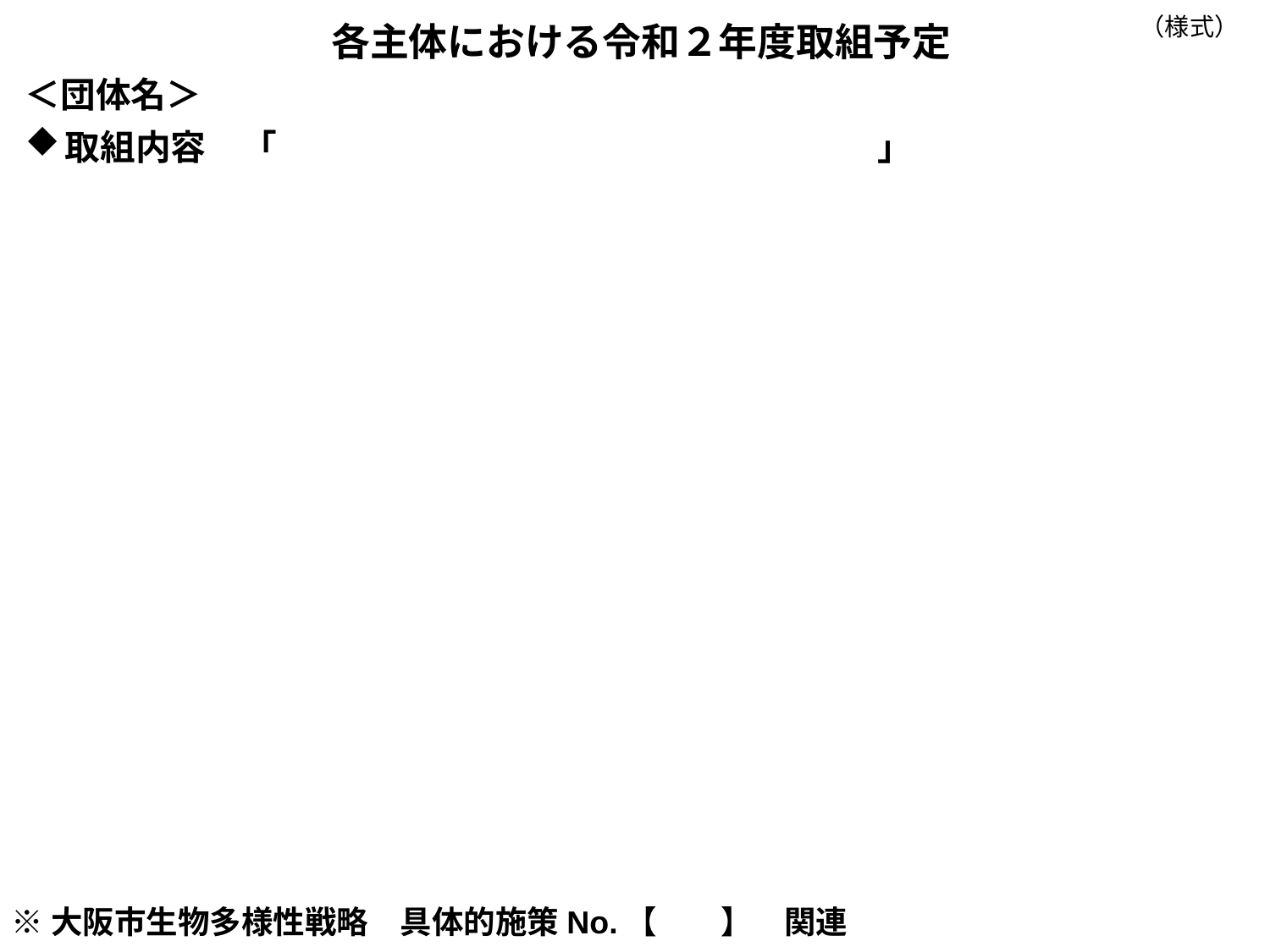

（様式）
各主体における令和２年度取組予定
＜団体名＞
取組内容　「　　　　　　　　　　　　　　　　　」
※大阪市生物多様性戦略　具体的施策No.【　　】　関連